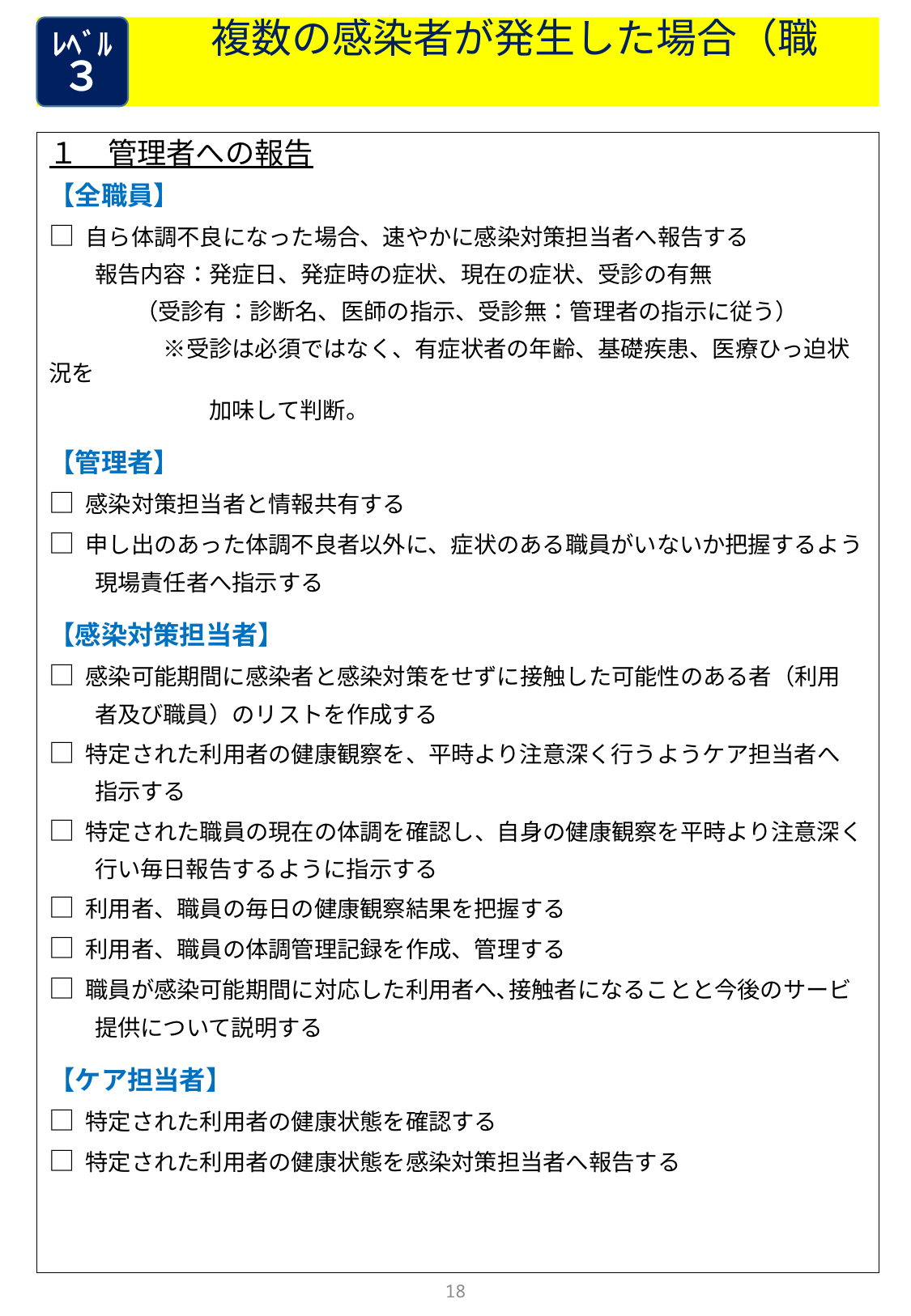

複数の感染者が発生した場合（職員）
ﾚﾍﾞﾙ
３
１　管理者への報告
【全職員】
□ 自ら体調不良になった場合、速やかに感染対策担当者へ報告する
　　報告内容：発症日、発症時の症状、現在の症状、受診の有無
                （受診有：診断名、医師の指示、受診無：管理者の指示に従う）
　　　　　※受診は必須ではなく、有症状者の年齢、基礎疾患、医療ひっ迫状況を
　　　　　　　加味して判断。

【管理者】
□ 感染対策担当者と情報共有する
□ 申し出のあった体調不良者以外に、症状のある職員がいないか把握するよう
　　現場責任者へ指示する

【感染対策担当者】
□ 感染可能期間に感染者と感染対策をせずに接触した可能性のある者（利用
　　者及び職員）のリストを作成する
□ 特定された利用者の健康観察を、平時より注意深く行うようケア担当者へ
　　指示する
□ 特定された職員の現在の体調を確認し、自身の健康観察を平時より注意深く
　　行い毎日報告するように指示する
□ 利用者、職員の毎日の健康観察結果を把握する
□ 利用者、職員の体調管理記録を作成、管理する
□ 職員が感染可能期間に対応した利用者へ､接触者になることと今後のサービ
　　提供について説明する

【ケア担当者】
□ 特定された利用者の健康状態を確認する
□ 特定された利用者の健康状態を感染対策担当者へ報告する
18